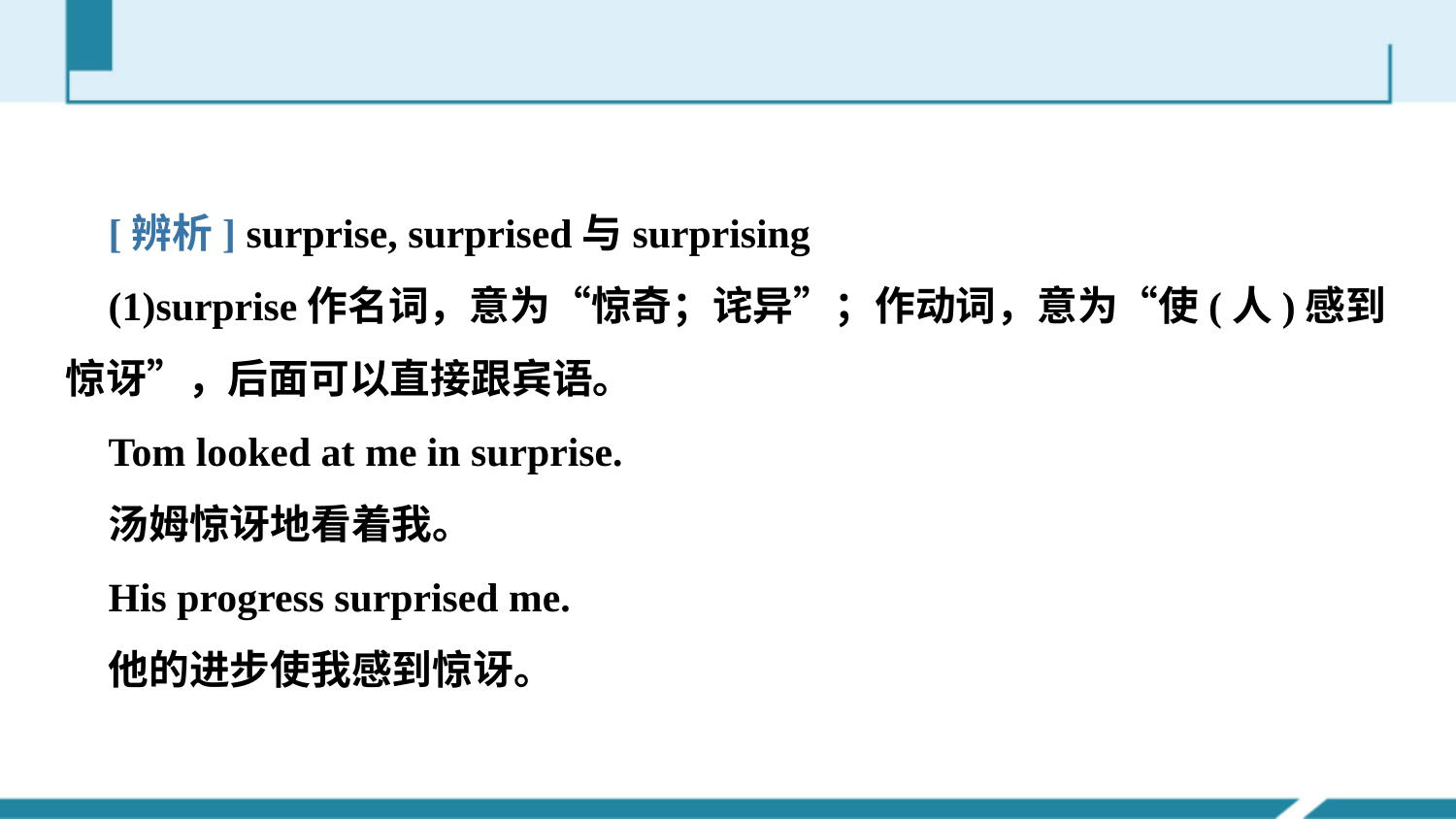

[辨析] surprise, surprised与surprising
(1)surprise作名词，意为“惊奇；诧异”；作动词，意为“使(人)感到惊讶”，后面可以直接跟宾语。
Tom looked at me in surprise.
汤姆惊讶地看着我。
His progress surprised me.
他的进步使我感到惊讶。